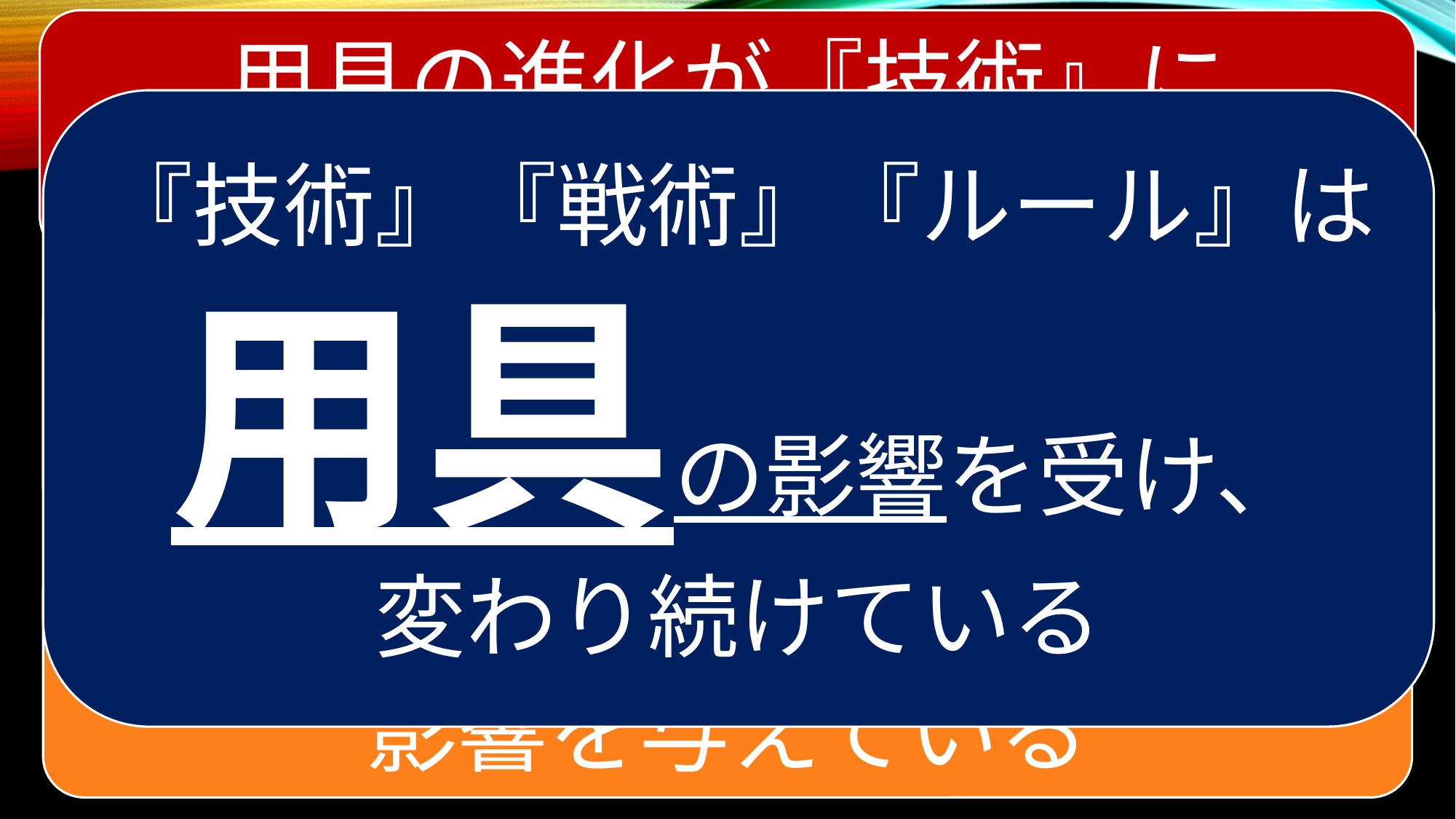

用具の進化が『技術』に
影響を与えている
『技術』『戦術』『ルール』は用具の影響を受け、
変わり続けている
#

用具の進化が『戦術』に
影響を与えている
用具の進化が『ルール』に
影響を与えている